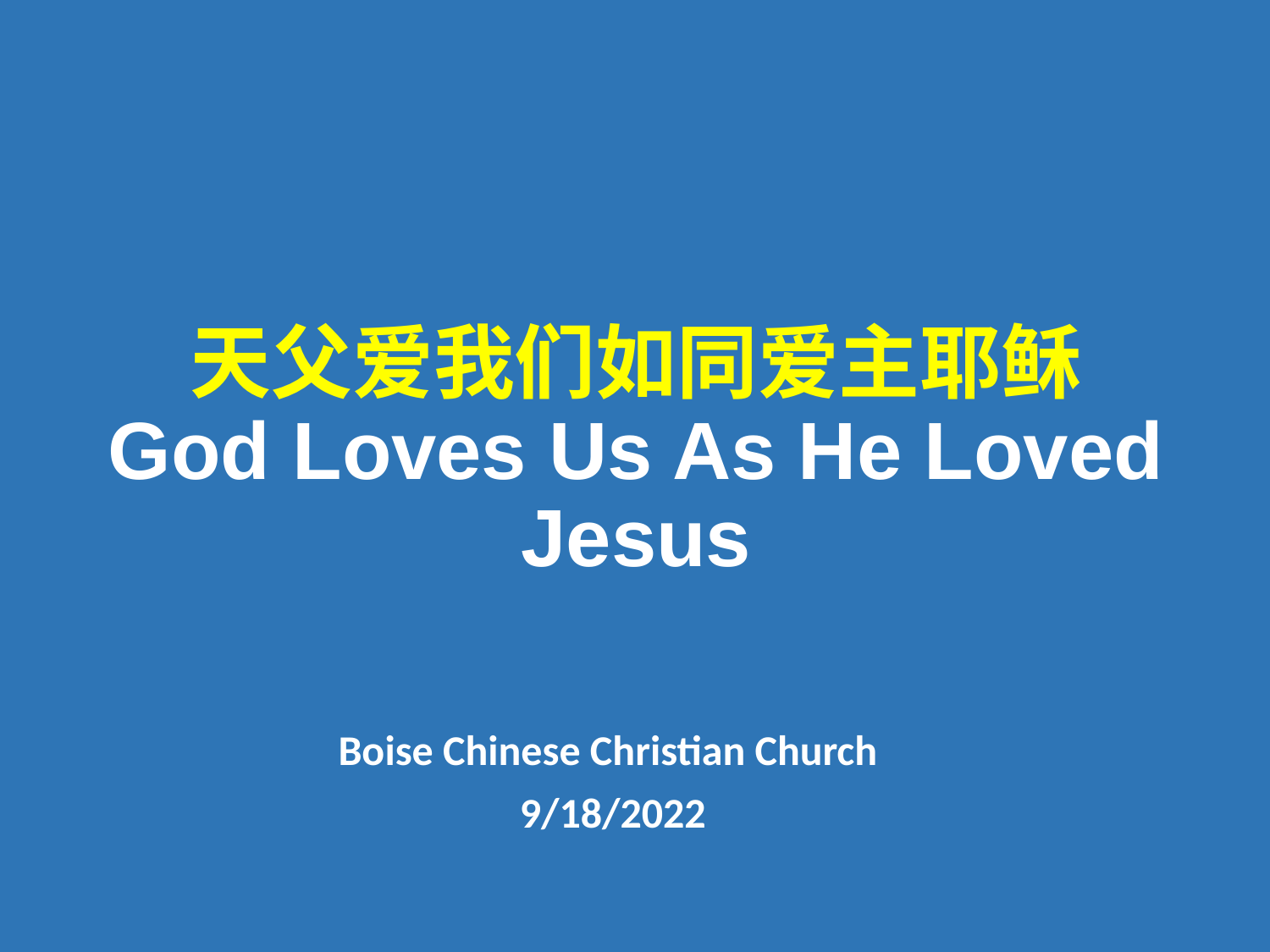

# 天父爱我们如同爱主耶稣 God Loves Us As He Loved Jesus
Boise Chinese Christian Church
9/18/2022